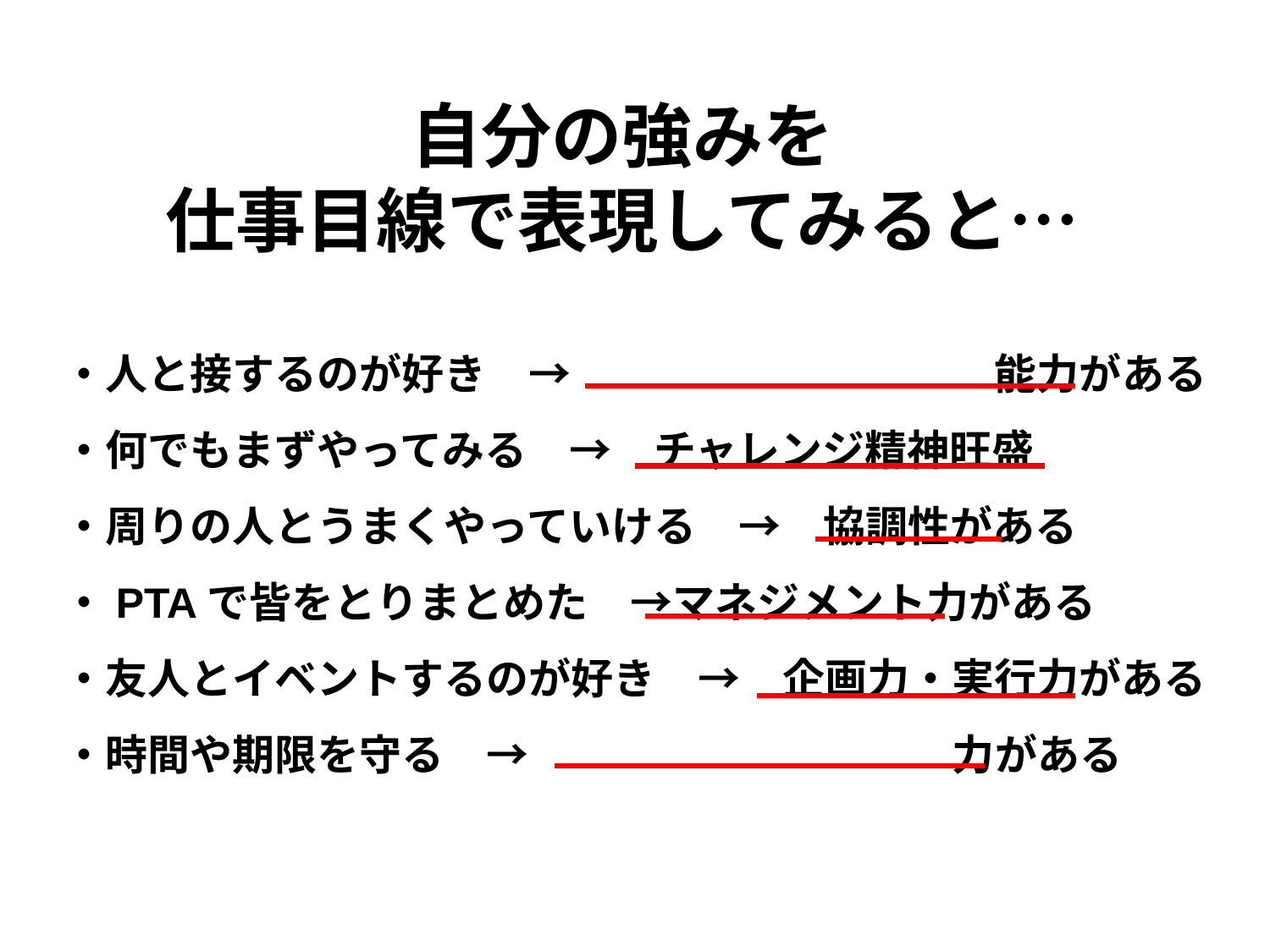

自分の強みを
仕事目線で表現してみると…

・人と接するのが好き　→　　　　　　　　　　能力がある
・何でもまずやってみる　→　チャレンジ精神旺盛
・周りの人とうまくやっていける　→　協調性がある
・PTAで皆をとりまとめた　→マネジメント力がある
・友人とイベントするのが好き　→　企画力・実行力がある
・時間や期限を守る　→　　　　　　　　　　力がある